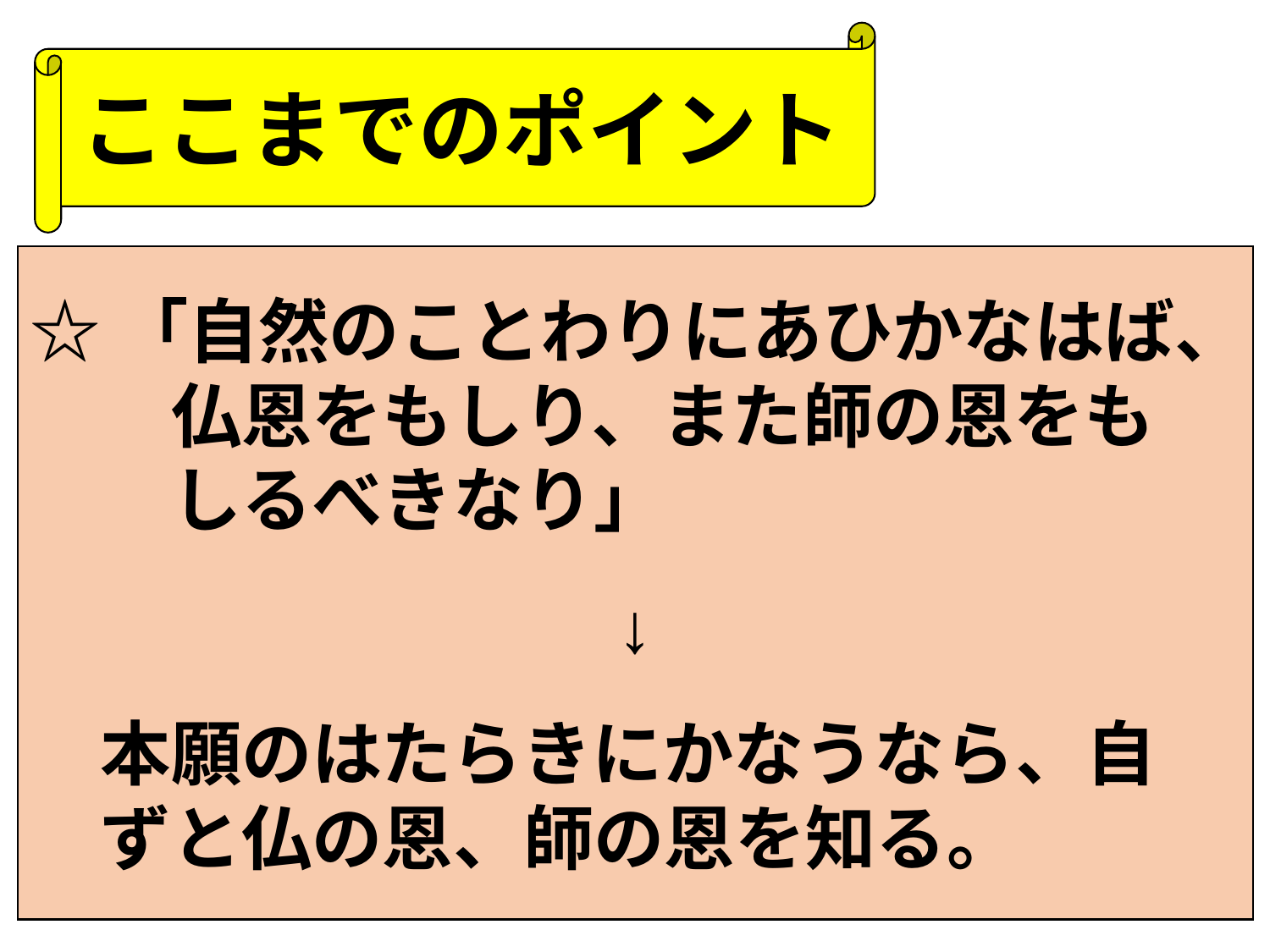

ここまでのポイント

☆「自然のことわりにあひかなはば、
　　仏恩をもしり、また師の恩をも
　　しるべきなり」

↓

　本願のはたらきにかなうなら、自
　ずと仏の恩、師の恩を知る。